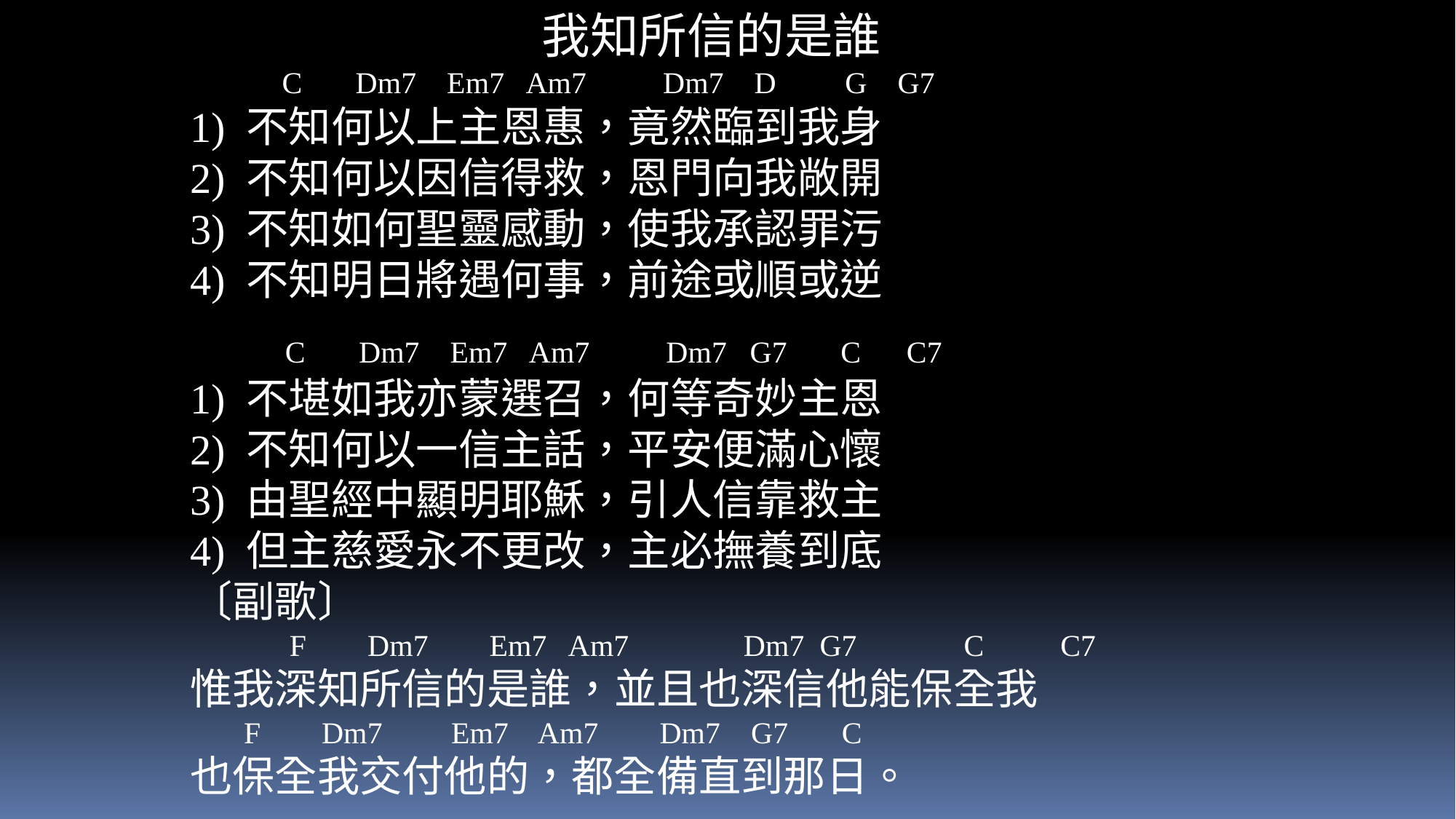

我知所信的是誰
            C       Dm7    Em7   Am7          Dm7    D         G    G7
1) 不知何以上主恩惠，竟然臨到我身
2) 不知何以因信得救，恩門向我敞開
3) 不知如何聖靈感動，使我承認罪污
4) 不知明日將遇何事，前途或順或逆

         C       Dm7    Em7   Am7          Dm7   G7       C      C7
1) 不堪如我亦蒙選召，何等奇妙主恩
2) 不知何以一信主話，平安便滿心懷
3) 由聖經中顯明耶穌，引人信靠救主
4) 但主慈愛永不更改，主必撫養到底
〔副歌〕
             F        Dm7        Em7   Am7               Dm7  G7              C          C7
惟我深知所信的是誰，並且也深信他能保全我
       F        Dm7         Em7    Am7        Dm7    G7       C
也保全我交付他的，都全備直到那日。